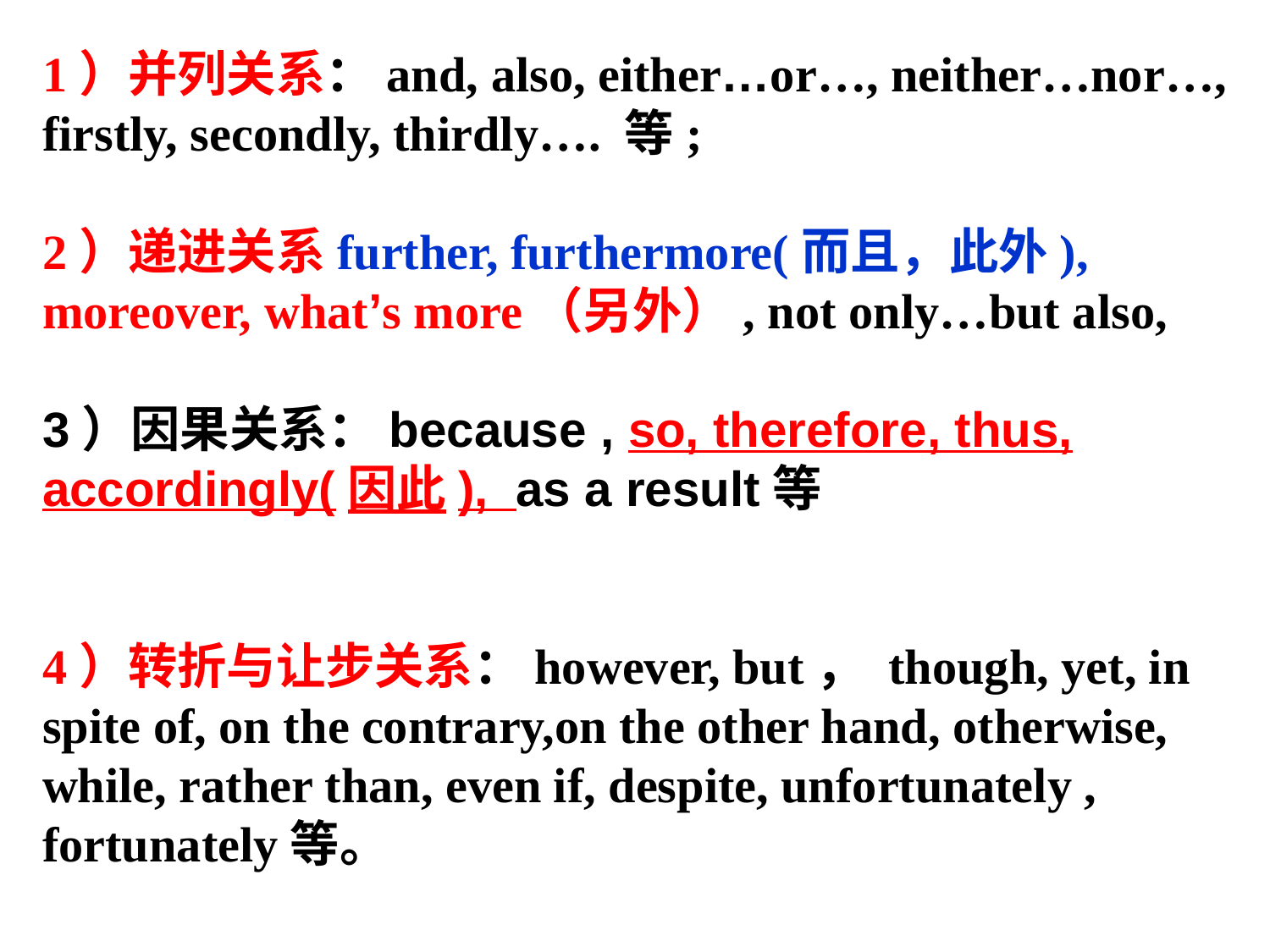

1）并列关系：and, also, either…or…, neither…nor…, firstly, secondly, thirdly…. 等;

2）递进关系further, furthermore(而且，此外), moreover, what’s more（另外）, not only…but also,

3）因果关系：because , so, therefore, thus, accordingly(因此),  as a result等

4）转折与让步关系：however, but， though, yet, in spite of, on the contrary,on the other hand, otherwise, while, rather than, even if, despite, unfortunately , fortunately等。